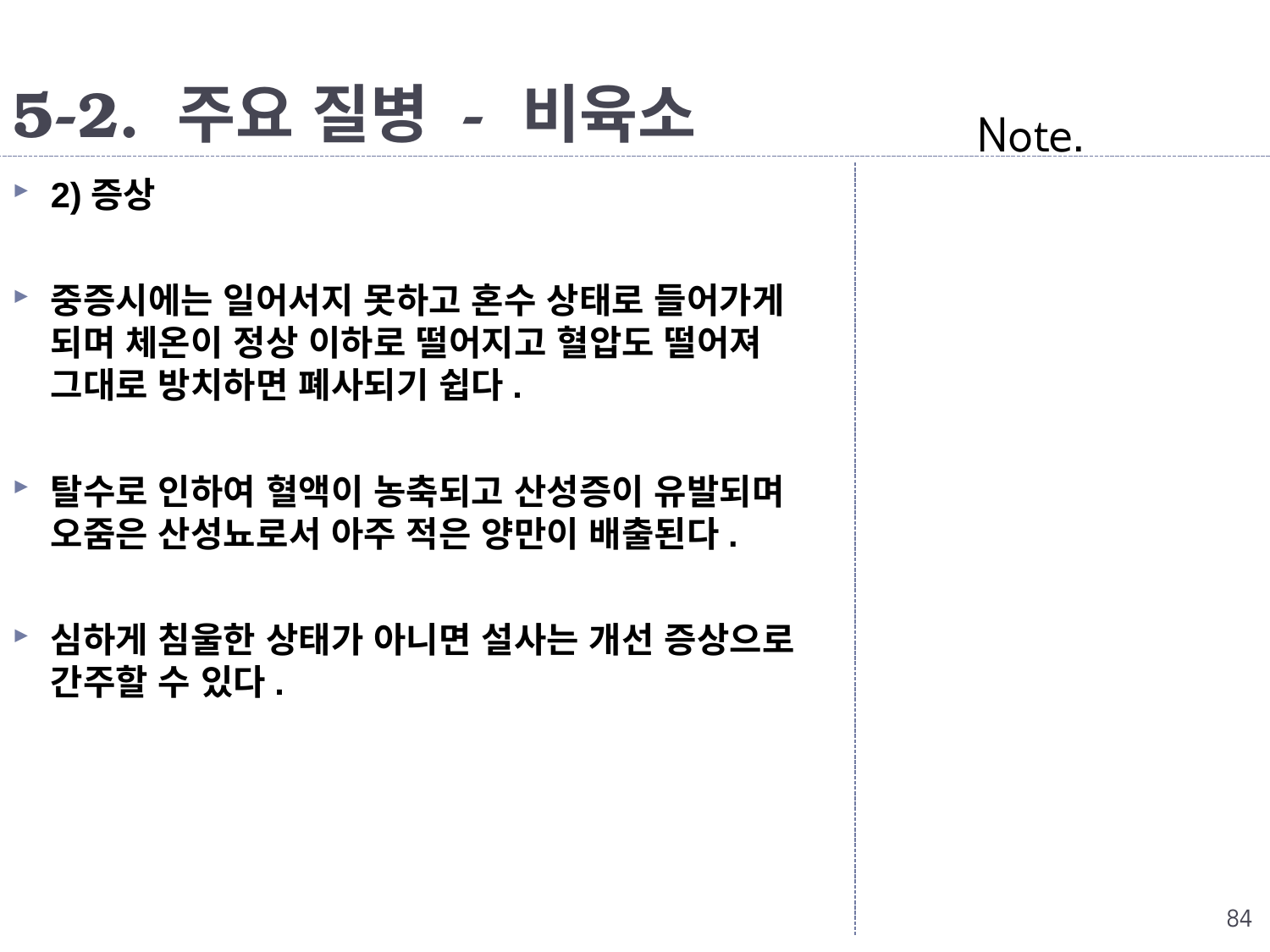

# 5-2. 주요 질병 - 비육소
Note.

2)증상

중증시에는 일어서지 못하고 혼수 상태로 들어가게 되며 체온이 정상 이하로 떨어지고 혈압도 떨어져 그대로 방치하면 폐사되기 쉽다.

탈수로 인하여 혈액이 농축되고 산성증이 유발되며 오줌은 산성뇨로서 아주 적은 양만이 배출된다.

심하게 침울한 상태가 아니면 설사는 개선 증상으로 간주할 수 있다.
84